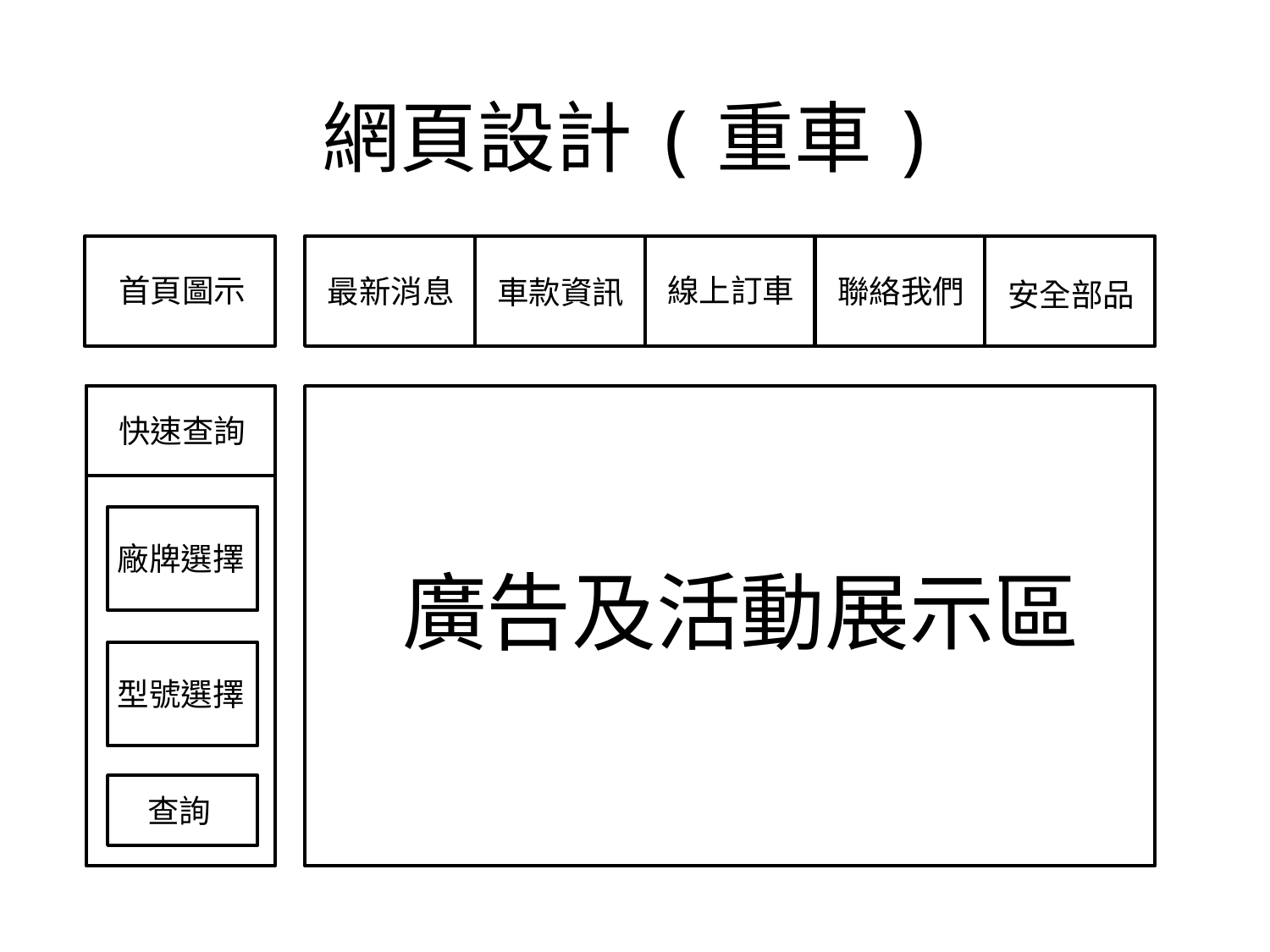

# 網頁設計(重車)

首頁圖示
線上訂車
最新消息
聯絡我們
車款資訊
安全部品

快速查詢

廠牌選擇
廣告及活動展示區

型號選擇

查詢